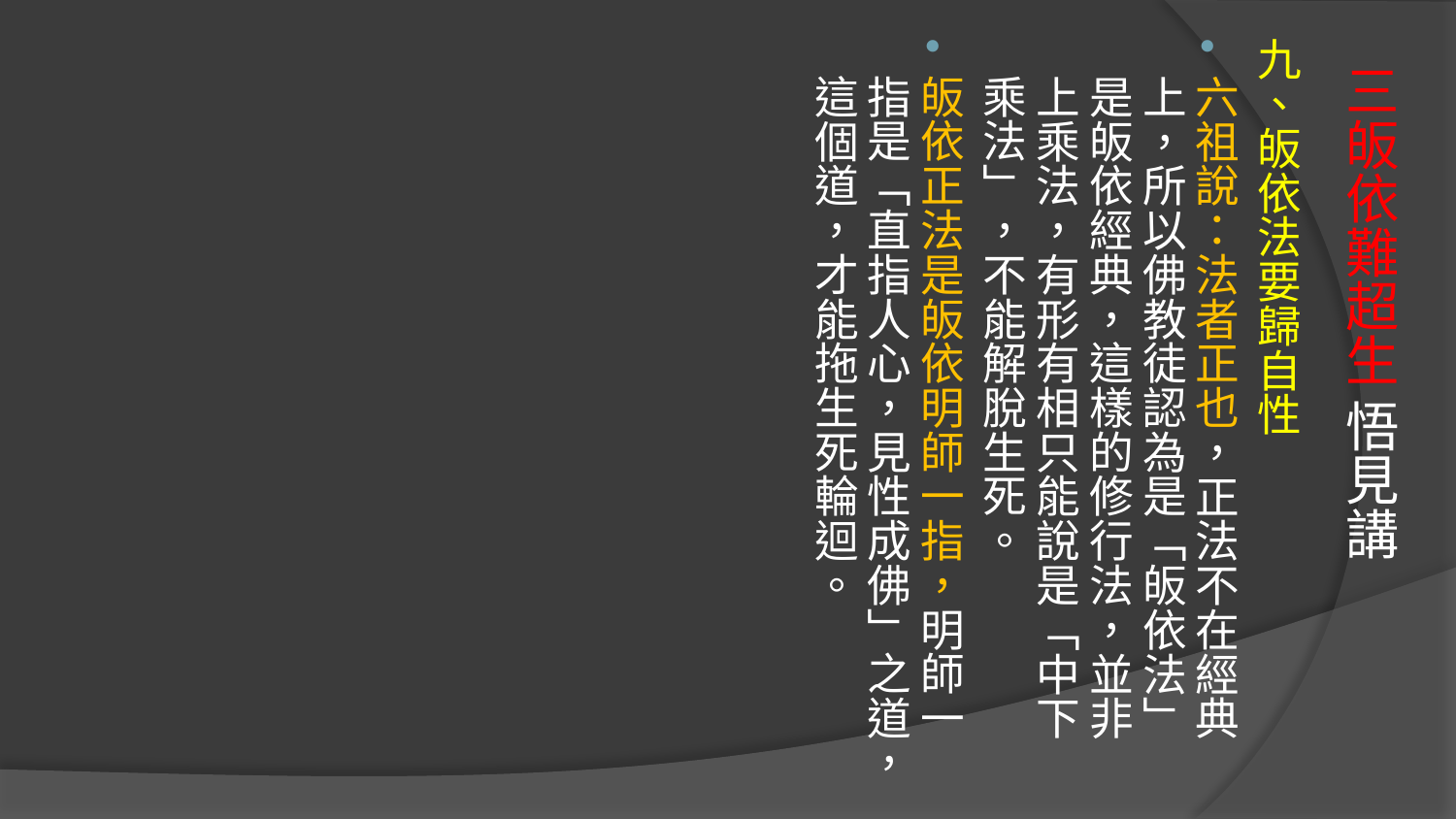

九、皈依法要歸自性
六祖說：法者正也，正法不在經典上，所以佛教徒認為是「皈依法」是皈依經典，這樣的修行法，並非上乘法，有形有相只能說是「中下乘法」，不能解脫生死。
皈依正法是皈依明師一指，明師一指是「直指人心，見性成佛」之道，這個道，才能拖生死輪迴。

# 三皈依難超生 悟見講